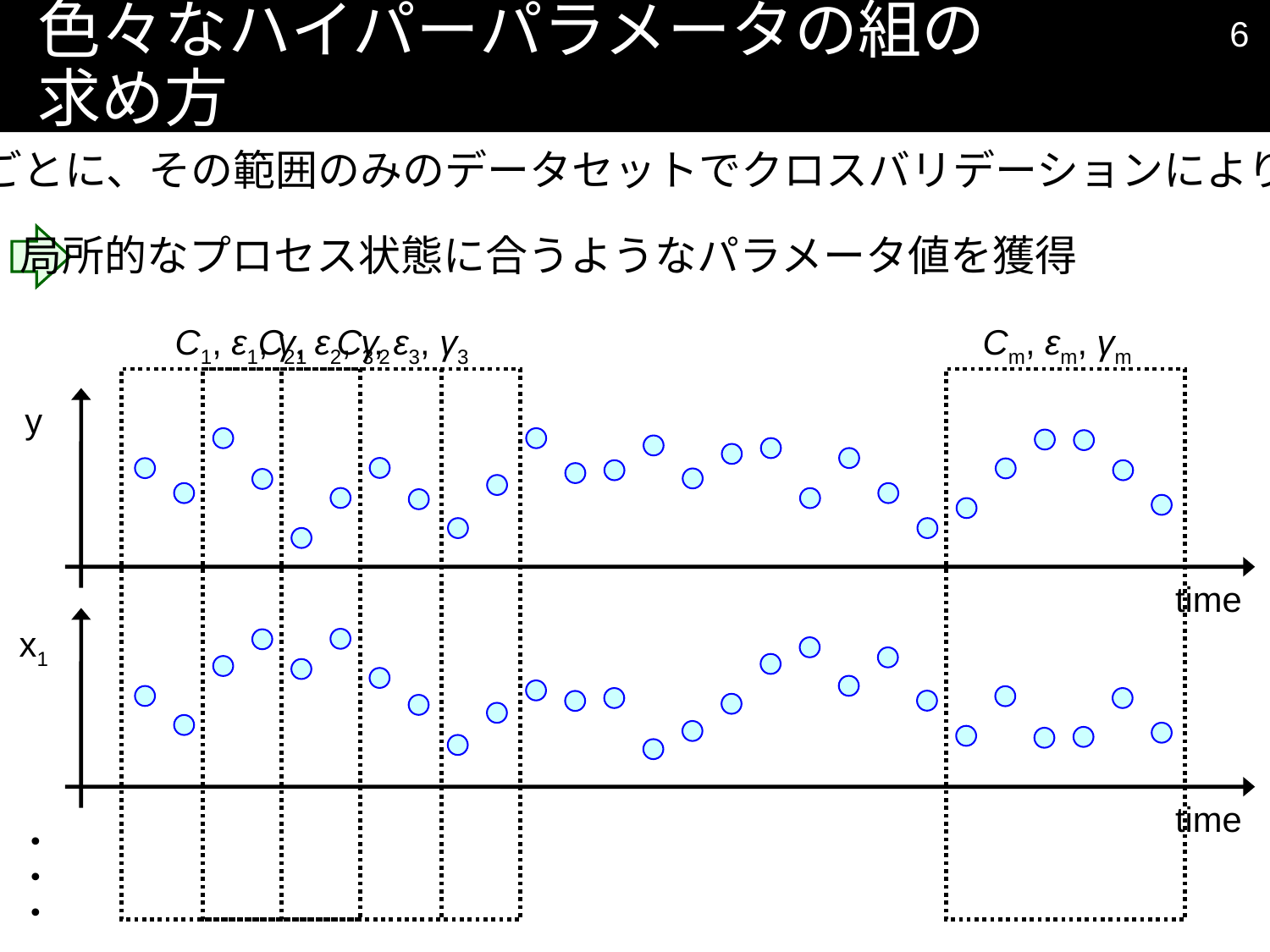

6
# 色々なハイパーパラメータの組の求め方
時間幅ごとに、その範囲のみのデータセットでクロスバリデーションにより最適化
局所的なプロセス状態に合うようなパラメータ値を獲得

C1, ε1, γ1
C2, ε2, γ2
C3, ε3, γ3
Cm, εm, γm

y

time
x1

time
・・・